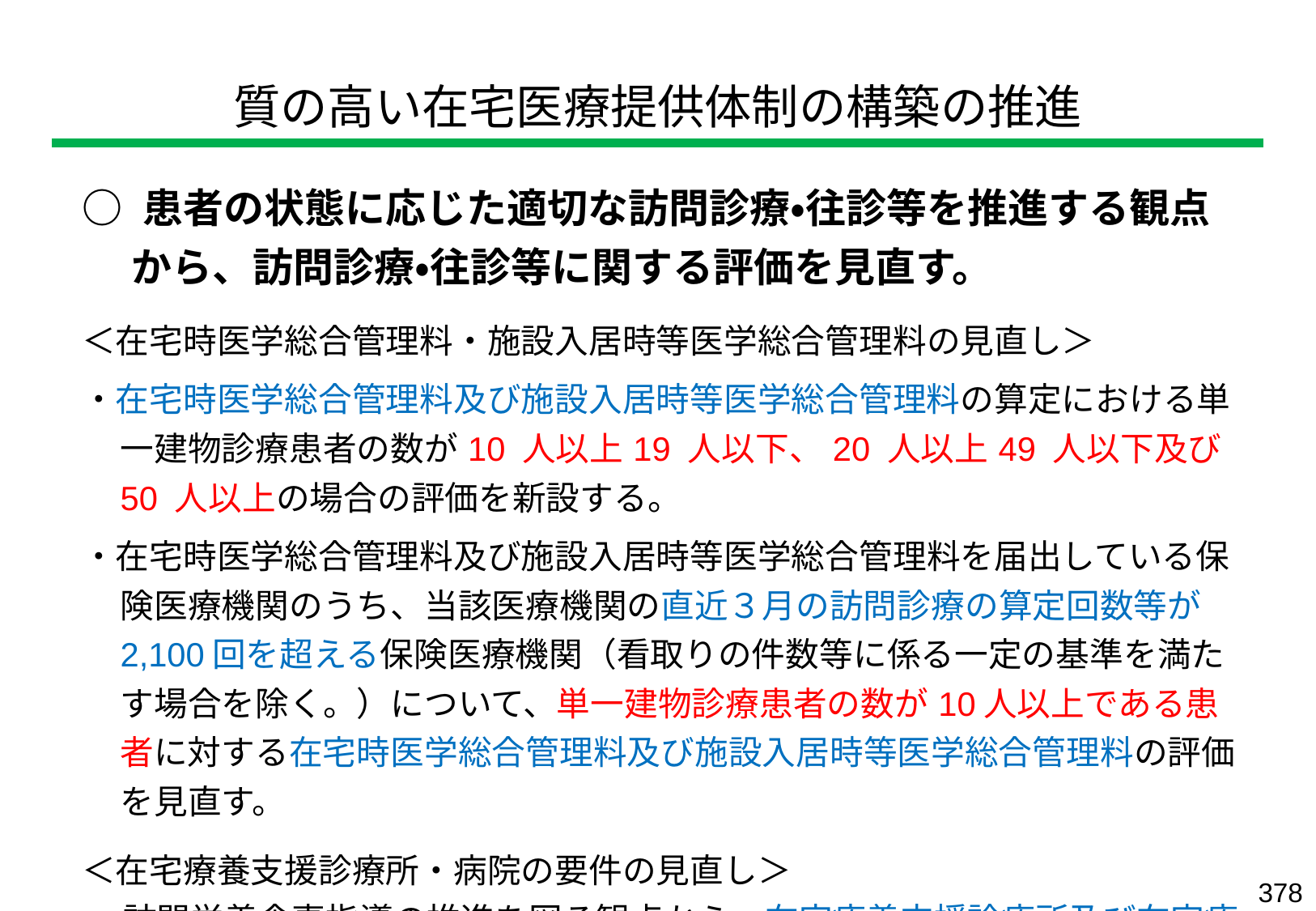

| 質の高い在宅医療提供体制の構築の推進 |
| --- |
| ○ 患者の状態に応じた適切な訪問診療・往診等を推進する観点から、訪問診療・往診等に関する評価を見直す。 ＜在宅時医学総合管理料・施設入居時等医学総合管理料の見直し＞ ・在宅時医学総合管理料及び施設入居時等医学総合管理料の算定における単一建物診療患者の数が10 人以上19 人以下、20 人以上49 人以下及び50 人以上の場合の評価を新設する。 ・在宅時医学総合管理料及び施設入居時等医学総合管理料を届出している保険医療機関のうち、当該医療機関の直近３月の訪問診療の算定回数等が2,100回を超える保険医療機関（看取りの件数等に係る一定の基準を満たす場合を除く。）について、単一建物診療患者の数が10人以上である患者に対する在宅時医学総合管理料及び施設入居時等医学総合管理料の評価を見直す。 ＜在宅療養支援診療所・病院の要件の見直し＞ ・ 訪問栄養食事指導の推進を図る観点から、在宅療養支援診療所及び在宅療養支援病院について要件を見直す。 |
| --- |
378